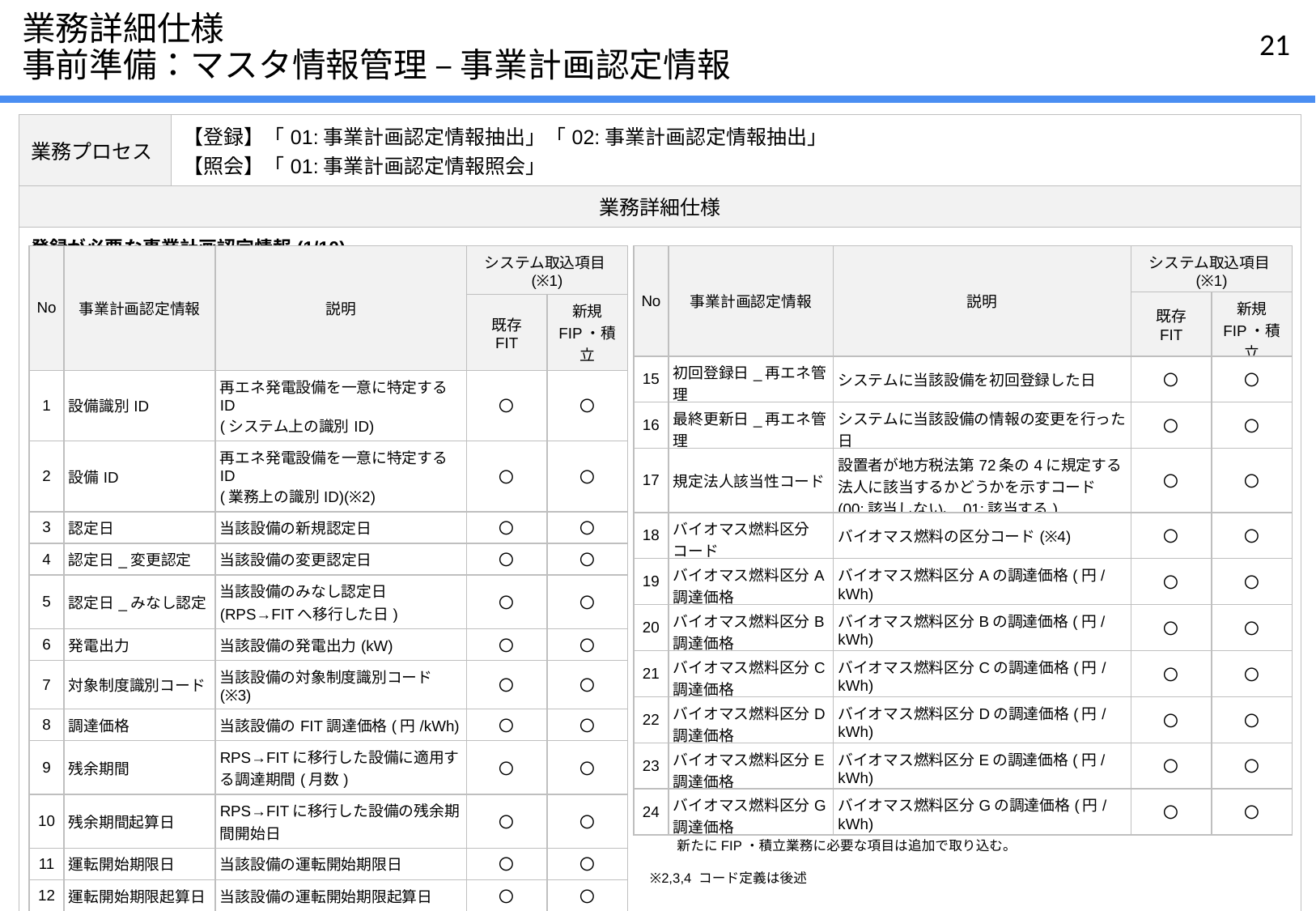

# 業務詳細仕様 事前準備：マスタ情報管理 – 事業計画認定情報
| 業務プロセス | 【登録】「01:事業計画認定情報抽出」「02:事業計画認定情報抽出」 【照会】「01:事業計画認定情報照会」 |
| --- | --- |
| 業務詳細仕様 |  |
| 登録が必要な事業計画認定情報(1/10) |  |
| No | 事業計画認定情報 | 説明 | システム取込項目(※1) |  |
| --- | --- | --- | --- | --- |
|  |  |  | 既存 FIT | 新規 FIP・積立 |
| 1 | 設備識別ID | 再エネ発電設備を一意に特定するID (システム上の識別ID) | 〇 | 〇 |
| 2 | 設備ID | 再エネ発電設備を一意に特定するID (業務上の識別ID)(※2) | 〇 | 〇 |
| 3 | 認定日 | 当該設備の新規認定日 | 〇 | 〇 |
| 4 | 認定日\_変更認定 | 当該設備の変更認定日 | 〇 | 〇 |
| 5 | 認定日\_みなし認定 | 当該設備のみなし認定日 (RPS→FITへ移行した日) | 〇 | 〇 |
| 6 | 発電出力 | 当該設備の発電出力(kW) | 〇 | 〇 |
| 7 | 対象制度識別コード | 当該設備の対象制度識別コード(※3) | 〇 | 〇 |
| 8 | 調達価格 | 当該設備のFIT調達価格(円/kWh) | 〇 | 〇 |
| 9 | 残余期間 | RPS→FITに移行した設備に適用する調達期間(月数) | 〇 | 〇 |
| 10 | 残余期間起算日 | RPS→FITに移行した設備の残余期間開始日 | 〇 | 〇 |
| 11 | 運転開始期限日 | 当該設備の運転開始期限日 | 〇 | 〇 |
| 12 | 運転開始期限起算日 | 当該設備の運転開始期限起算日 | 〇 | 〇 |
| 13 | 認定状態変更日 | 当該設備の認定状態が記録、変更された日付 | 〇 | 〇 |
| 14 | 認定状態コード | 当該設備の認定状態を示すコード (0:認定、1:廃止、2:取消、3:失効、4:抹消) | 〇 | 〇 |
| No | 事業計画認定情報 | 説明 | システム取込項目(※1) |  |
| --- | --- | --- | --- | --- |
|  |  |  | 既存 FIT | 新規 FIP・積立 |
| 15 | 初回登録日\_再エネ管理 | システムに当該設備を初回登録した日 | 〇 | 〇 |
| 16 | 最終更新日\_再エネ管理 | システムに当該設備の情報の変更を行った日 | 〇 | 〇 |
| 17 | 規定法人該当性コード | 設置者が地方税法第72条の4に規定する法人に該当するかどうかを示すコード (00:該当しない、01:該当する) | 〇 | 〇 |
| 18 | バイオマス燃料区分コード | バイオマス燃料の区分コード(※4) | 〇 | 〇 |
| 19 | バイオマス燃料区分A 調達価格 | バイオマス燃料区分Aの調達価格(円/kWh) | 〇 | 〇 |
| 20 | バイオマス燃料区分B 調達価格 | バイオマス燃料区分Bの調達価格(円/kWh) | 〇 | 〇 |
| 21 | バイオマス燃料区分C 調達価格 | バイオマス燃料区分Cの調達価格(円/kWh) | 〇 | 〇 |
| 22 | バイオマス燃料区分D 調達価格 | バイオマス燃料区分Dの調達価格(円/kWh) | 〇 | 〇 |
| 23 | バイオマス燃料区分E 調達価格 | バイオマス燃料区分Eの調達価格(円/kWh) | 〇 | 〇 |
| 24 | バイオマス燃料区分G 調達価格 | バイオマス燃料区分Gの調達価格(円/kWh) | 〇 | 〇 |
※1 システム取込項目
　　　・既存FIT：FIT納付金・交付金システム
　　　・新規FIP・積立：再エネ業務統合システム
　　基本的に既存FITに取り込んでいる項目はすべて取り込み、
　　新たにFIP・積立業務に必要な項目は追加で取り込む。

※2,3,4 コード定義は後述